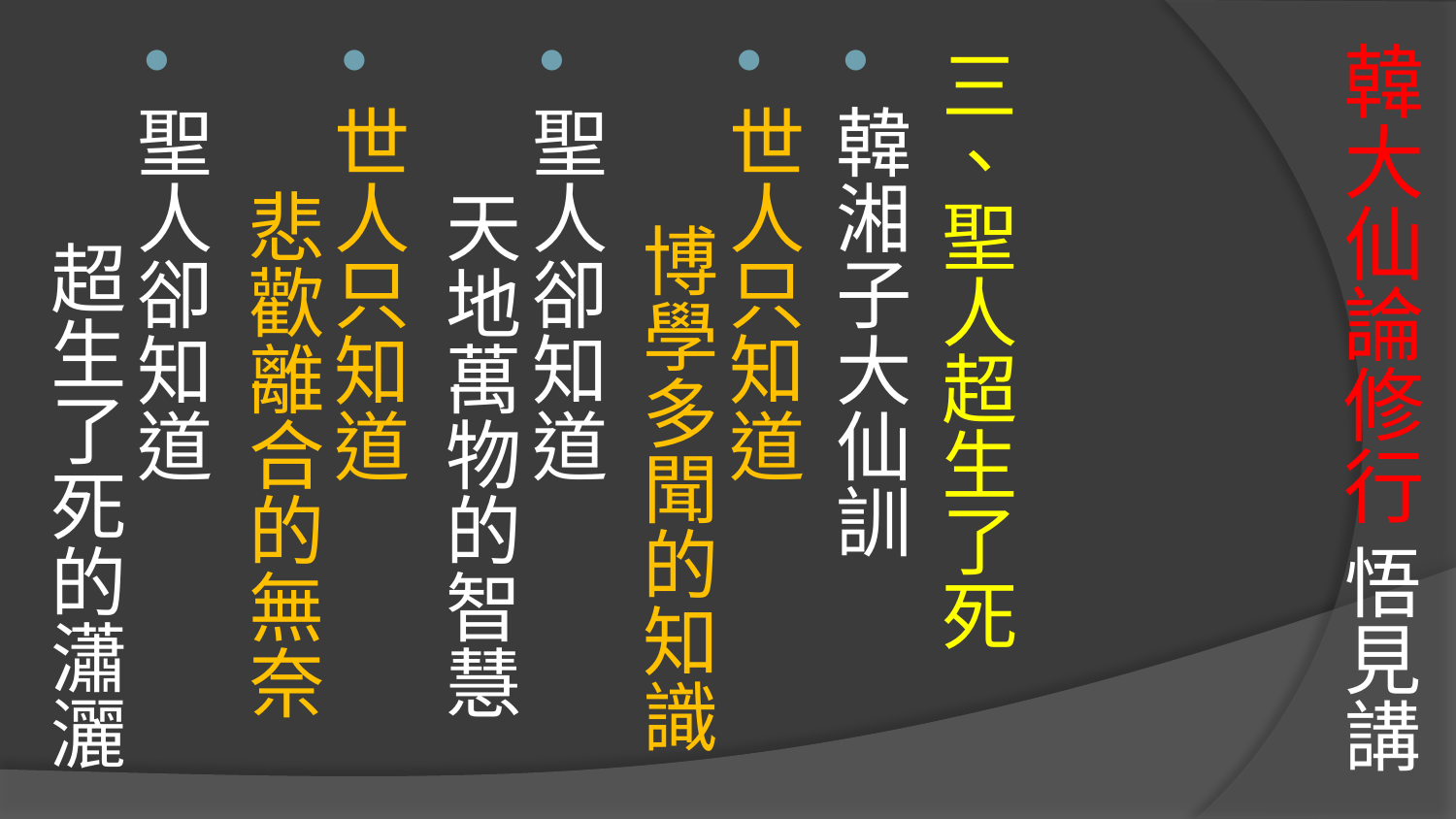

# 韓大仙論修行 悟見講
三、聖人超生了死
韓湘子大仙訓
世人只知道　                     博學多聞的知識
聖人卻知道　                   天地萬物的智慧
世人只知道　                   悲歡離合的無奈
聖人卻知道　                      超生了死的瀟灑